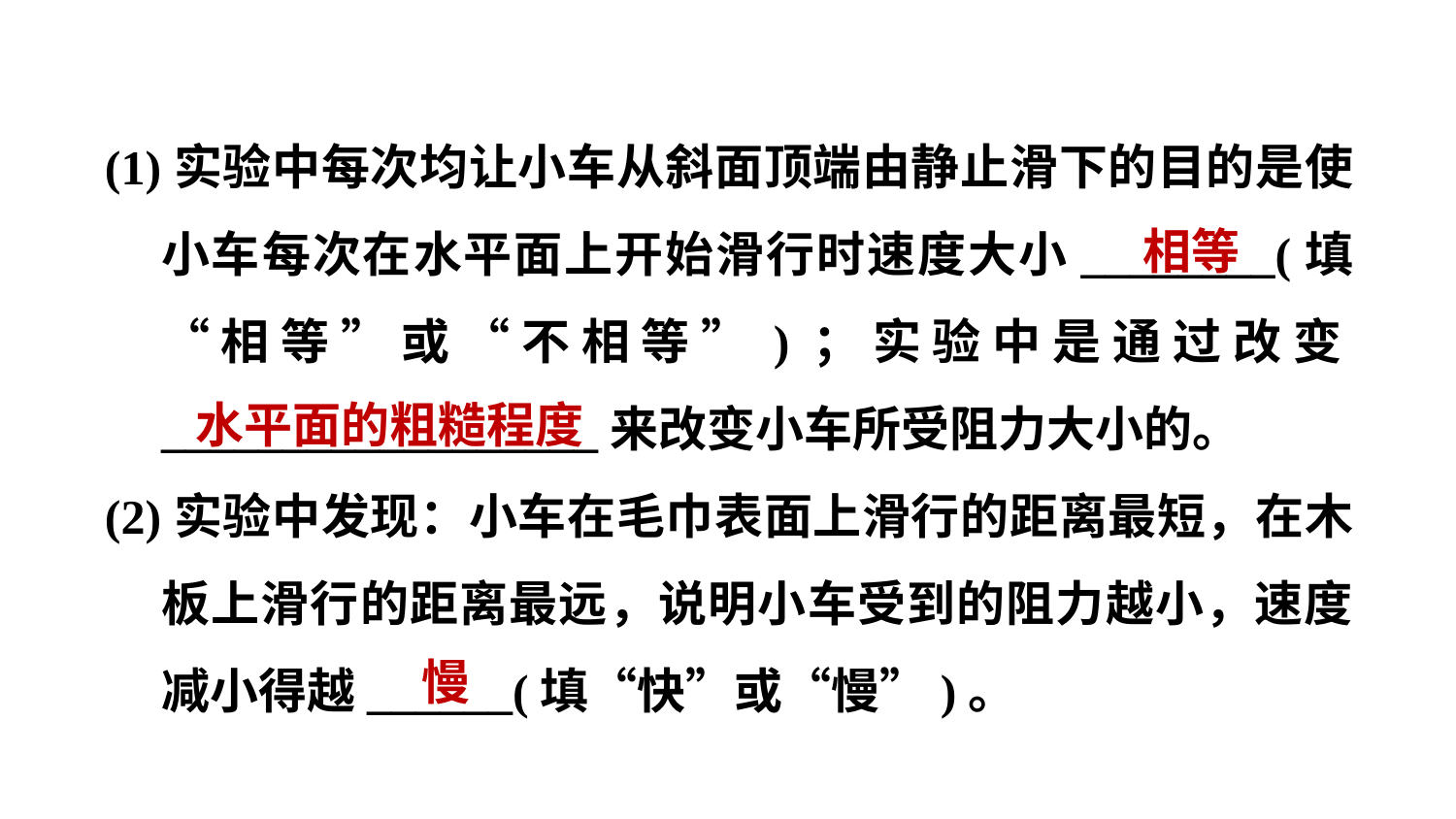

(1)实验中每次均让小车从斜面顶端由静止滑下的目的是使小车每次在水平面上开始滑行时速度大小________(填“相等”或“不相等”)；实验中是通过改变__________________来改变小车所受阻力大小的。
(2)实验中发现：小车在毛巾表面上滑行的距离最短，在木板上滑行的距离最远，说明小车受到的阻力越小，速度减小得越______(填“快”或“慢”)。
相等
水平面的粗糙程度
慢